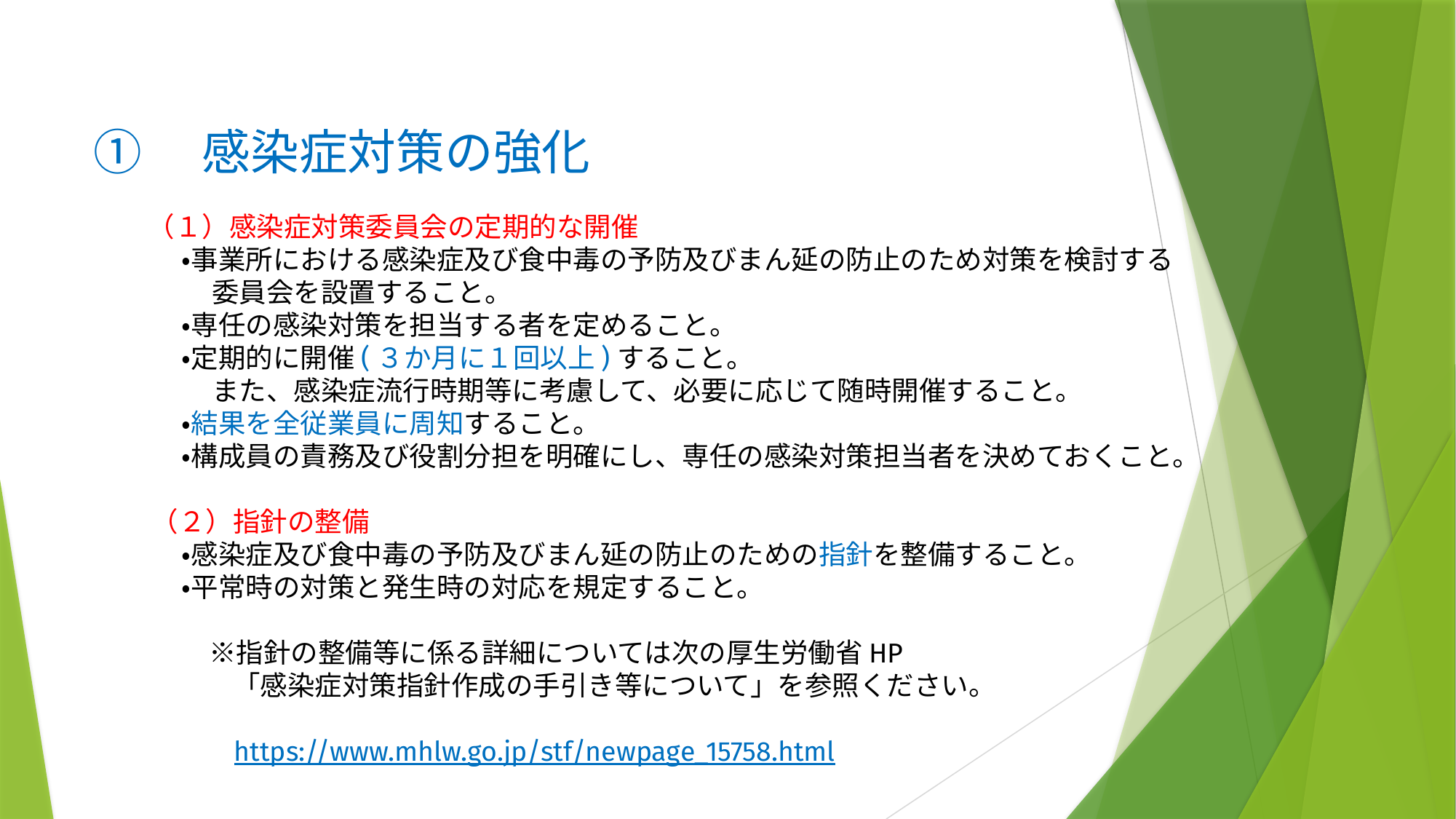

①　感染症対策の強化
# （１）感染症対策委員会の定期的な開催 ・事業所における感染症及び食中毒の予防及びまん延の防止のため対策を検討する 　　 委員会を設置すること。 ・専任の感染対策を担当する者を定めること。 ・定期的に開催(３か月に１回以上)すること。 　　 また、感染症流行時期等に考慮して、必要に応じて随時開催すること。 ・結果を全従業員に周知すること。 ・構成員の責務及び役割分担を明確にし、専任の感染対策担当者を決めておくこと。 （２）指針の整備 ・感染症及び食中毒の予防及びまん延の防止のための指針を整備すること。 ・平常時の対策と発生時の対応を規定すること。 　     ※指針の整備等に係る詳細については次の厚生労働省HP 　　　「感染症対策指針作成の手引き等について」を参照ください。 　https://www.mhlw.go.jp/stf/newpage_15758.html